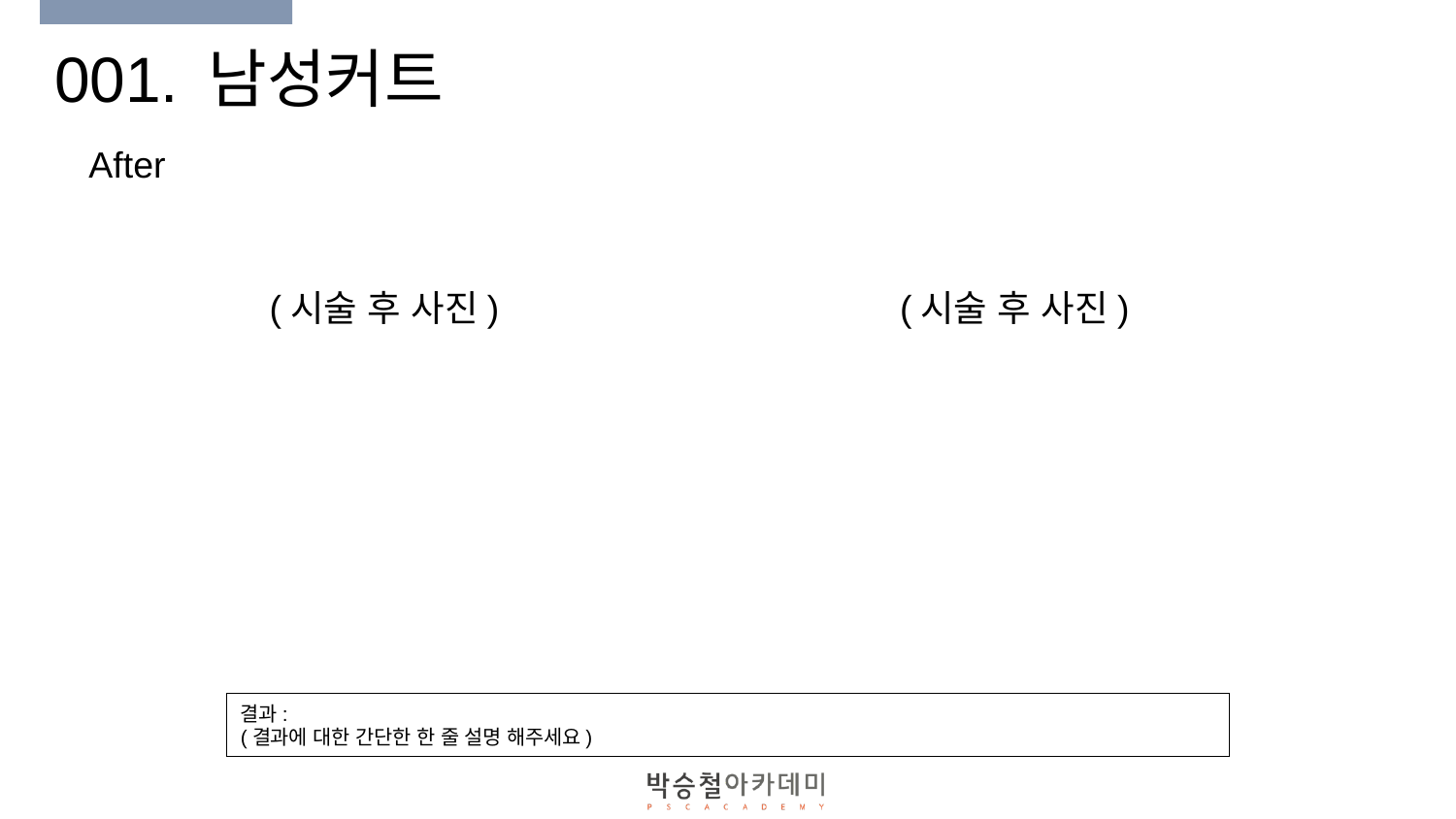

# 001. 남성커트
After
(시술 후 사진)
(시술 후 사진)
결과:
(결과에 대한 간단한 한 줄 설명 해주세요)